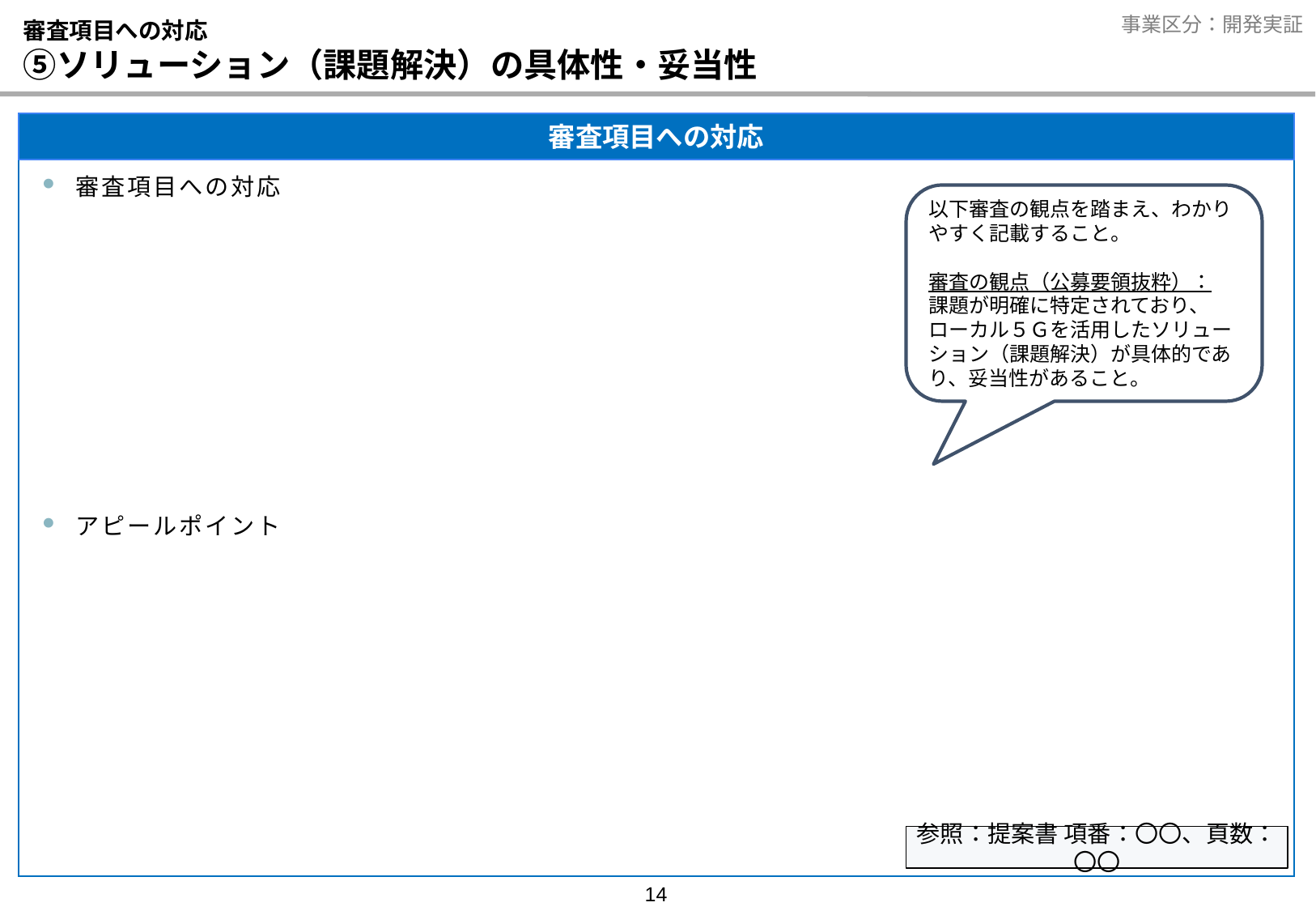

# 審査項目への対応 ⑤ソリューション（課題解決）の具体性・妥当性
審査項目への対応
審査項目への対応

アピールポイント

以下審査の観点を踏まえ、わかりやすく記載すること。

審査の観点（公募要領抜粋）：
課題が明確に特定されており、ローカル５Ｇを活用したソリューション（課題解決）が具体的であり、妥当性があること。
参照：提案書 項番：〇〇、頁数：〇〇